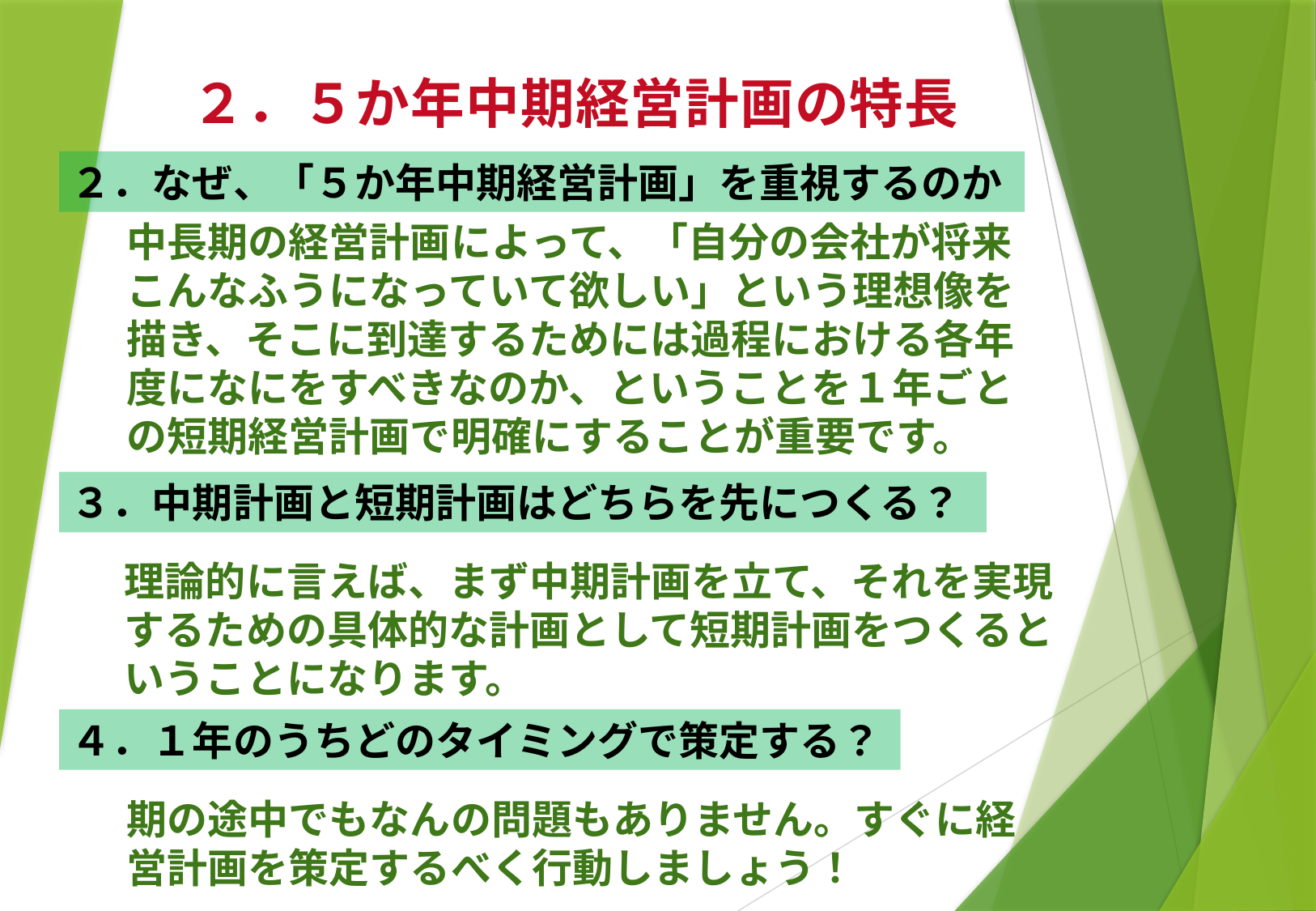

２．５か年中期経営計画の特長
２．なぜ、「５か年中期経営計画」を重視するのか
中長期の経営計画によって、「自分の会社が将来
こんなふうになっていて欲しい」という理想像を
描き、そこに到達するためには過程における各年
度になにをすべきなのか、ということを１年ごと
の短期経営計画で明確にすることが重要です。
３．中期計画と短期計画はどちらを先につくる？
理論的に言えば、まず中期計画を立て、それを実現
するための具体的な計画として短期計画をつくると
いうことになります。
４．１年のうちどのタイミングで策定する？
期の途中でもなんの問題もありません。すぐに経
営計画を策定するべく行動しましょう！